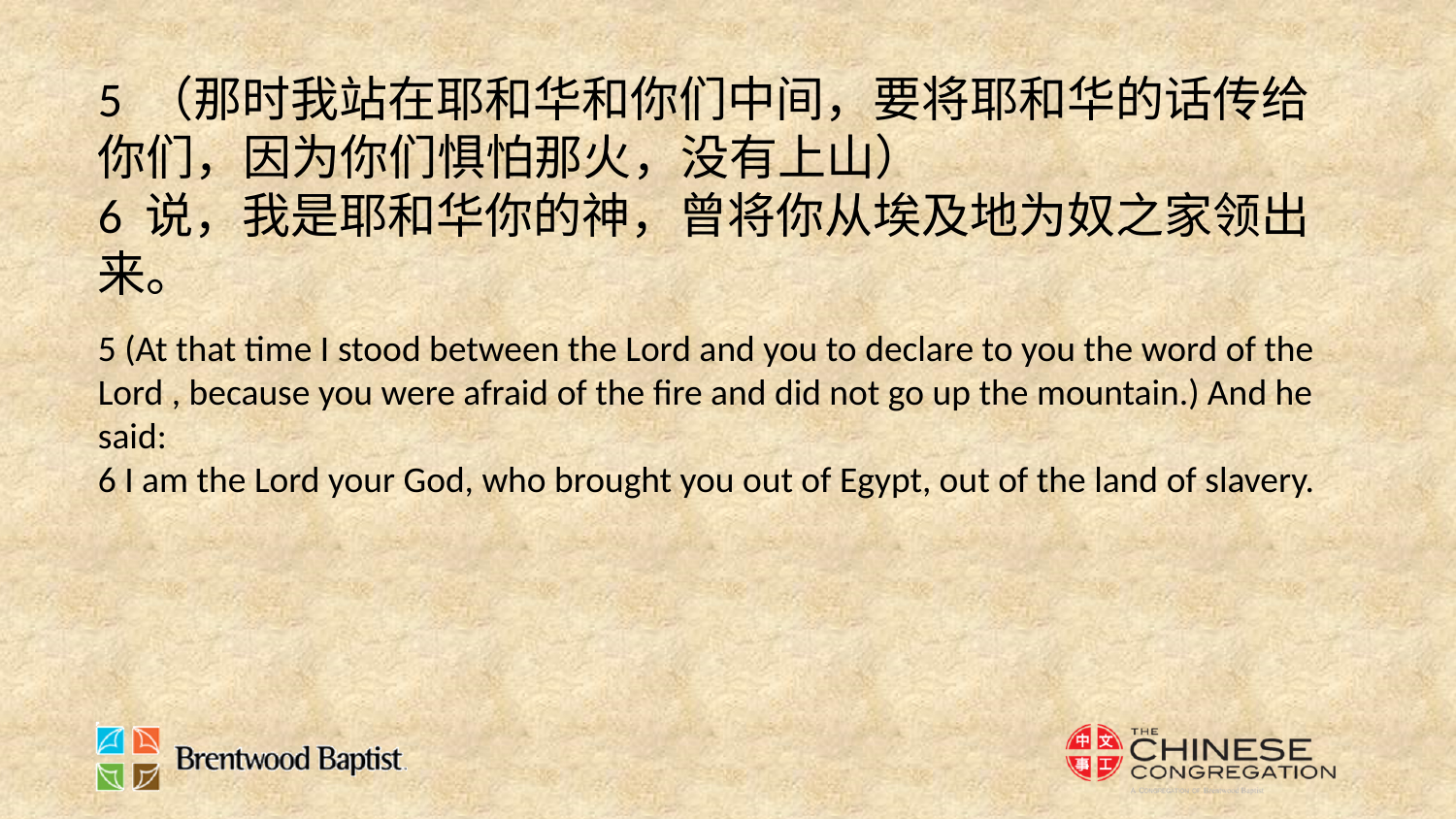

5 （那时我站在耶和华和你们中间，要将耶和华的话传给你们，因为你们惧怕那火，没有上山）
6 说，我是耶和华你的神，曾将你从埃及地为奴之家领出来。

5 (At that time I stood between the Lord and you to declare to you the word of the Lord , because you were afraid of the fire and did not go up the mountain.) And he said:
6 I am the Lord your God, who brought you out of Egypt, out of the land of slavery.